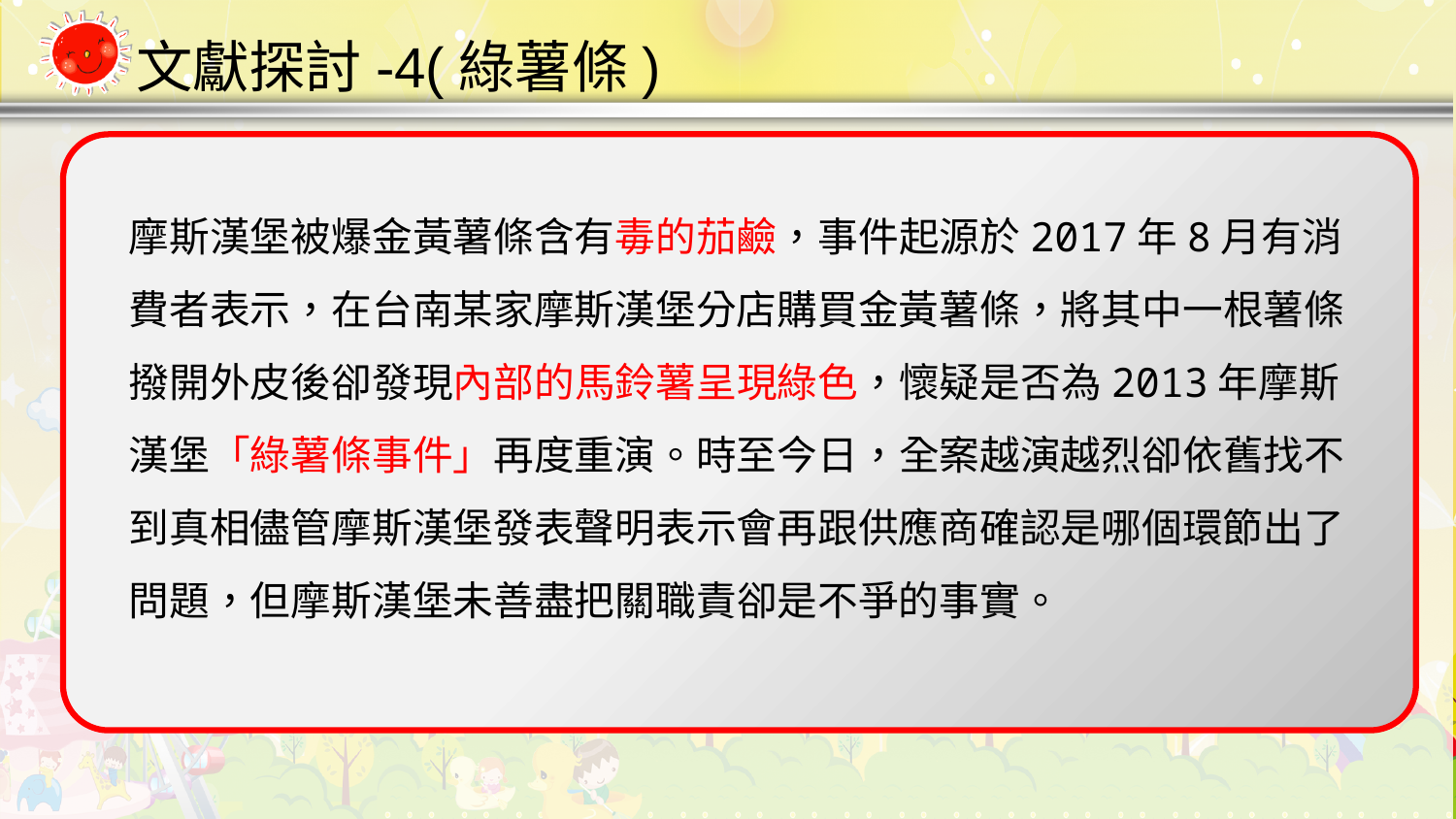

文獻探討-4(綠薯條)

摩斯漢堡被爆金黃薯條含有毒的茄鹼，事件起源於2017年8月有消費者表示，在台南某家摩斯漢堡分店購買金黃薯條，將其中一根薯條撥開外皮後卻發現內部的馬鈴薯呈現綠色，懷疑是否為2013年摩斯漢堡「綠薯條事件」再度重演。時至今日，全案越演越烈卻依舊找不到真相儘管摩斯漢堡發表聲明表示會再跟供應商確認是哪個環節出了問題，但摩斯漢堡未善盡把關職責卻是不爭的事實。